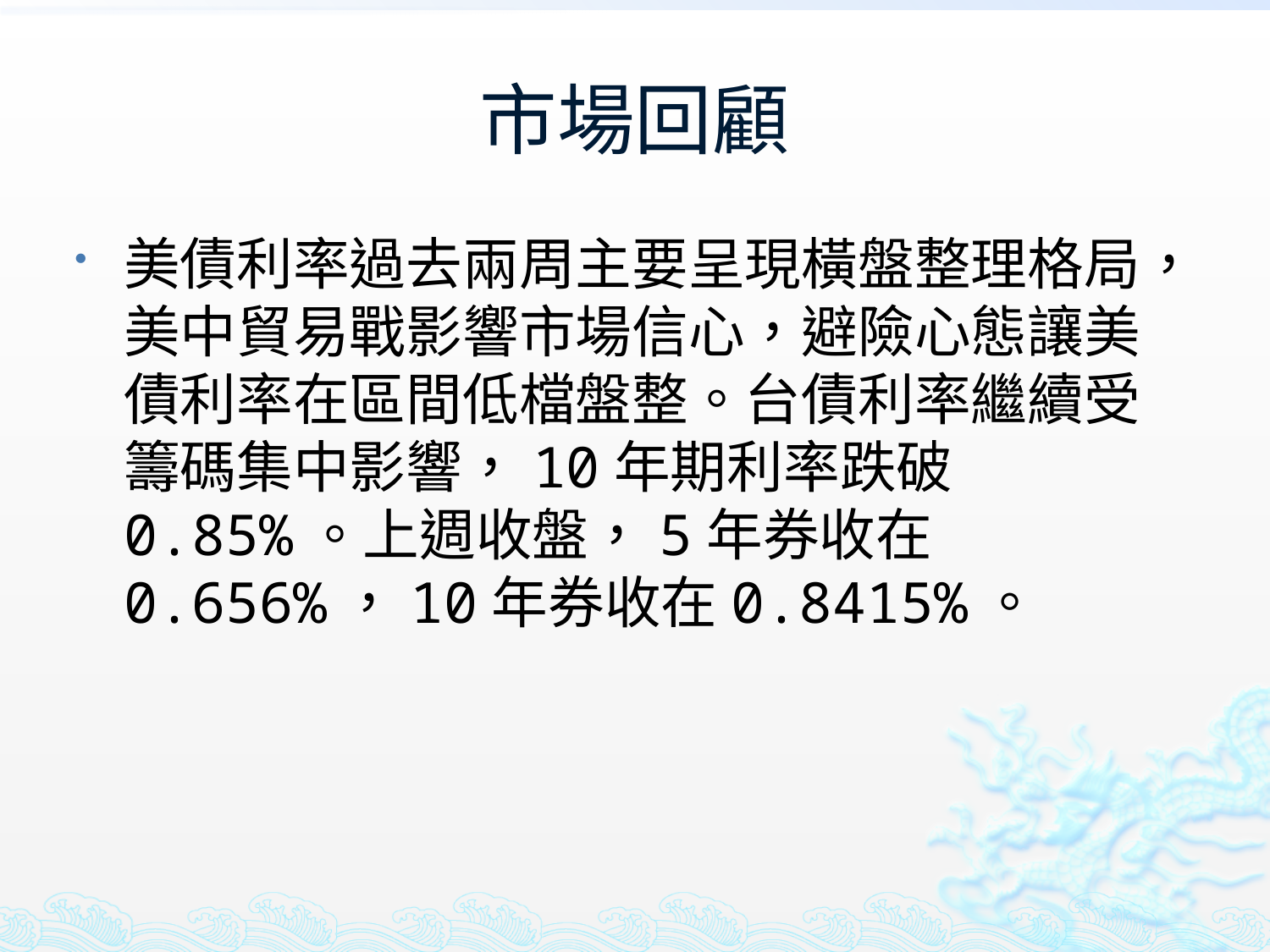

# 市場回顧
美債利率過去兩周主要呈現橫盤整理格局，美中貿易戰影響市場信心，避險心態讓美債利率在區間低檔盤整。台債利率繼續受籌碼集中影響，10年期利率跌破0.85%。上週收盤，5年券收在0.656%，10年券收在0.8415%。